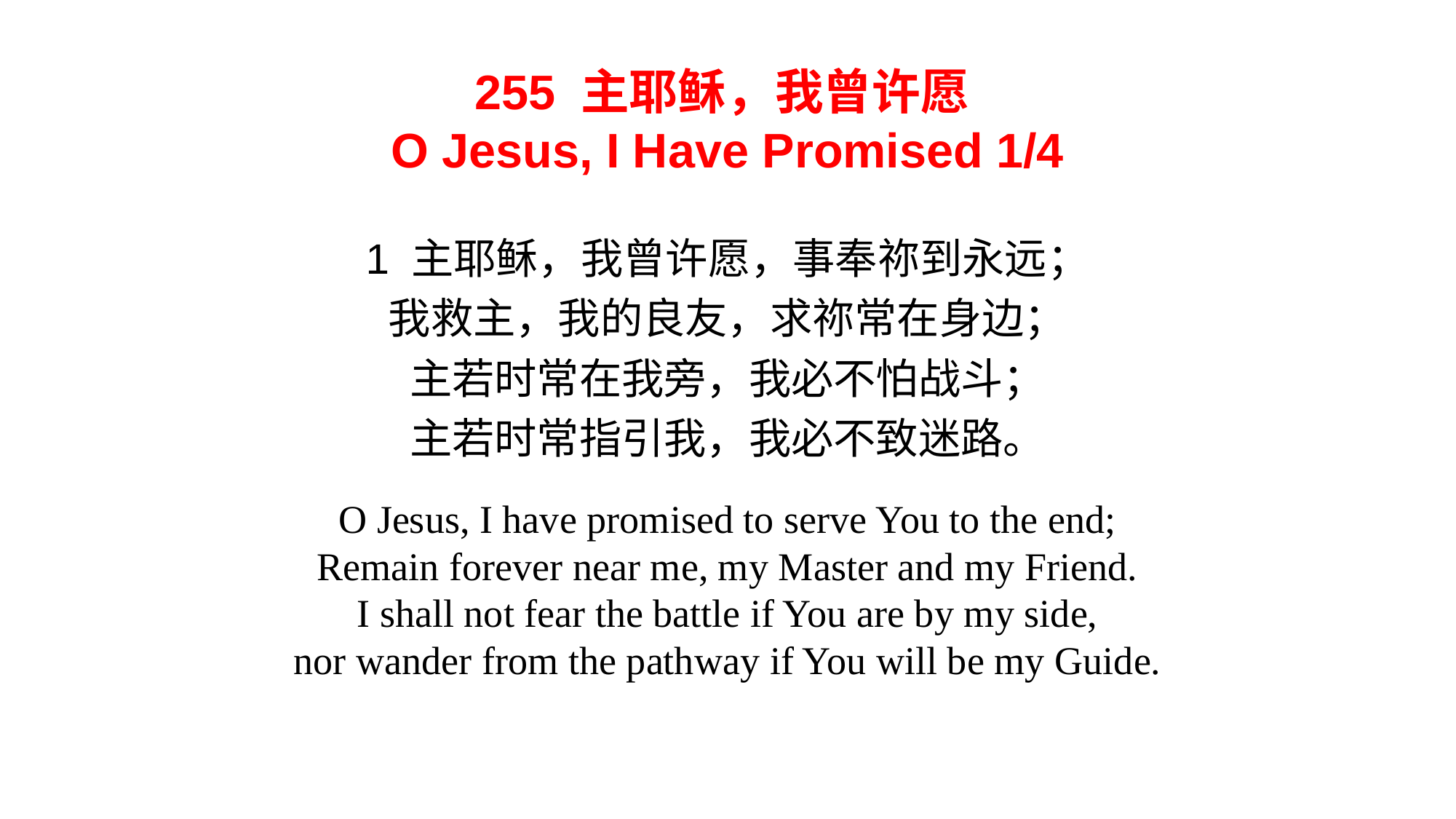

255 主耶稣，我曾许愿
O Jesus, I Have Promised 1/4
1 主耶稣，我曾许愿，事奉祢到永远；
我救主，我的良友，求祢常在身边；
主若时常在我旁，我必不怕战斗；
主若时常指引我，我必不致迷路。

O Jesus, I have promised to serve You to the end;
Remain forever near me, my Master and my Friend.
I shall not fear the battle if You are by my side,
nor wander from the pathway if You will be my Guide.